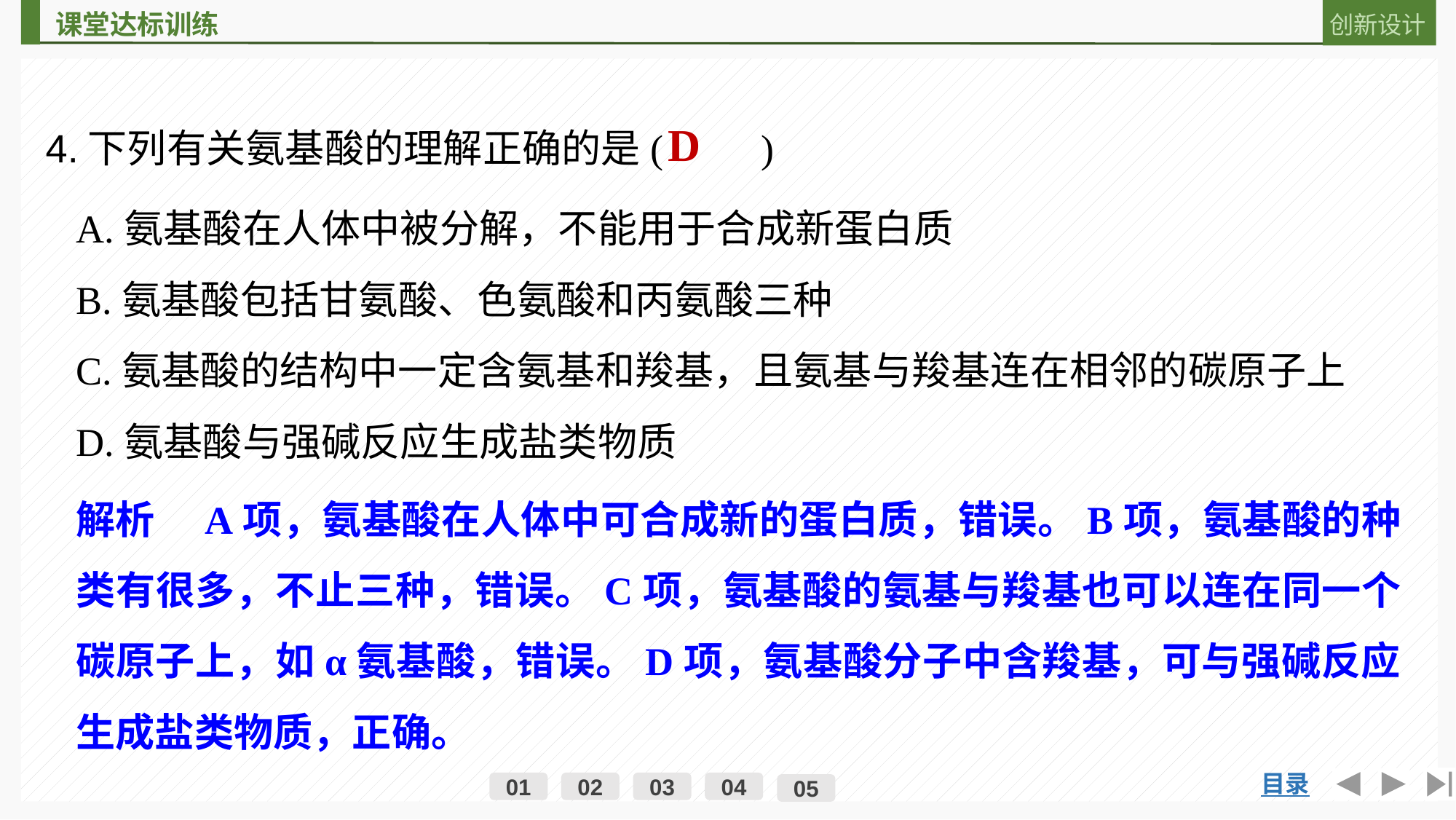

4.下列有关氨基酸的理解正确的是(　　)
D
A.氨基酸在人体中被分解，不能用于合成新蛋白质
B.氨基酸包括甘氨酸、色氨酸和丙氨酸三种
C.氨基酸的结构中一定含氨基和羧基，且氨基与羧基连在相邻的碳原子上
D.氨基酸与强碱反应生成盐类物质
解析　A项，氨基酸在人体中可合成新的蛋白质，错误。B项，氨基酸的种类有很多，不止三种，错误。C项，氨基酸的氨基与羧基也可以连在同一个碳原子上，如α­氨基酸，错误。D项，氨基酸分子中含羧基，可与强碱反应生成盐类物质，正确。